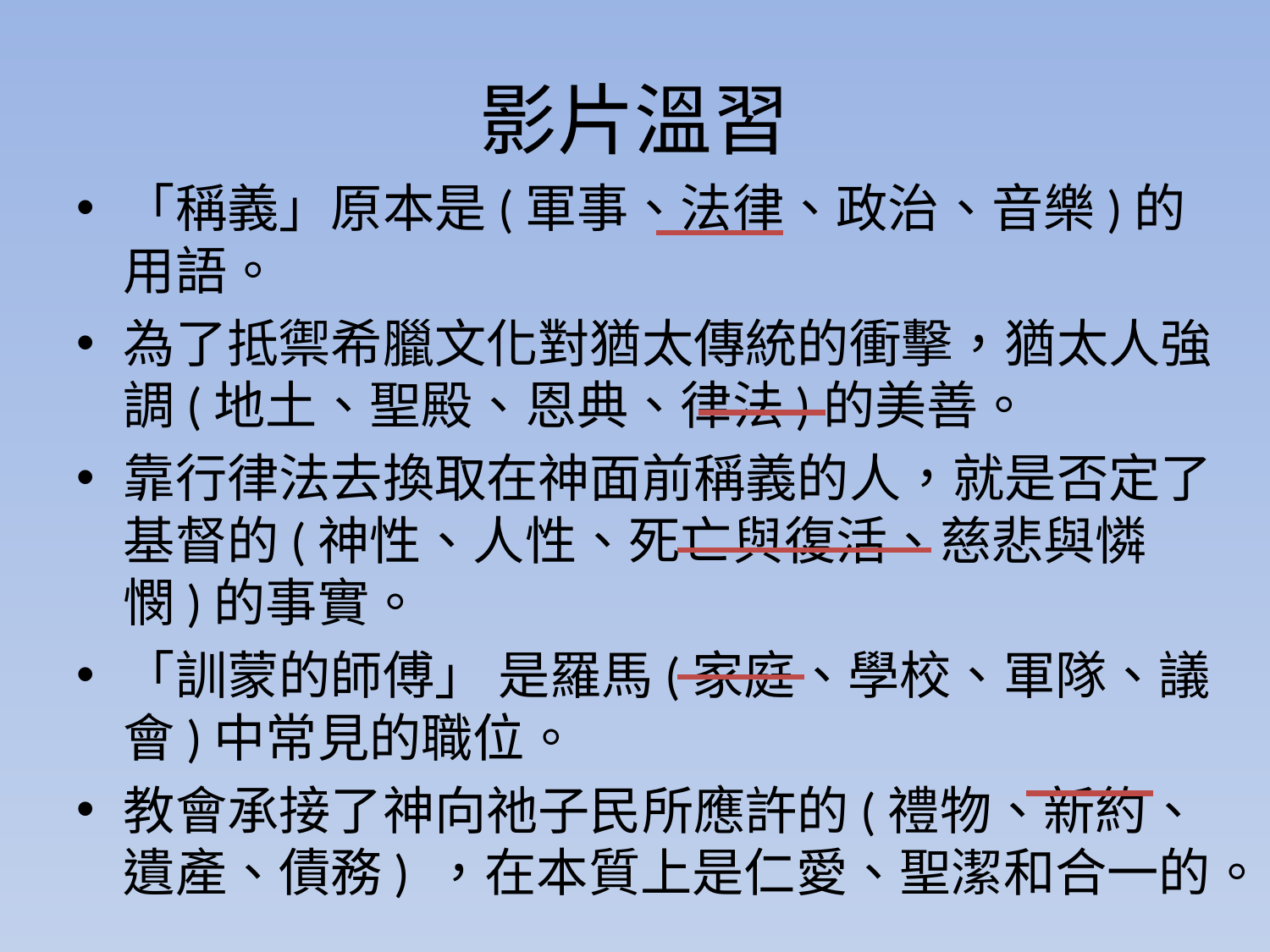

# 影片溫習
「稱義」原本是(軍事、法律、政治、音樂)的用語。
為了抵禦希臘文化對猶太傳統的衝擊，猶太人強調(地土、聖殿、恩典、律法)的美善。
靠行律法去換取在神面前稱義的人，就是否定了基督的(神性、人性、死亡與復活、慈悲與憐憫)的事實。
「訓蒙的師傅」 是羅馬(家庭、學校、軍隊、議會)中常見的職位。
教會承接了神向祂子民所應許的(禮物、新約、遺產、債務) ，在本質上是仁愛、聖潔和合一的。